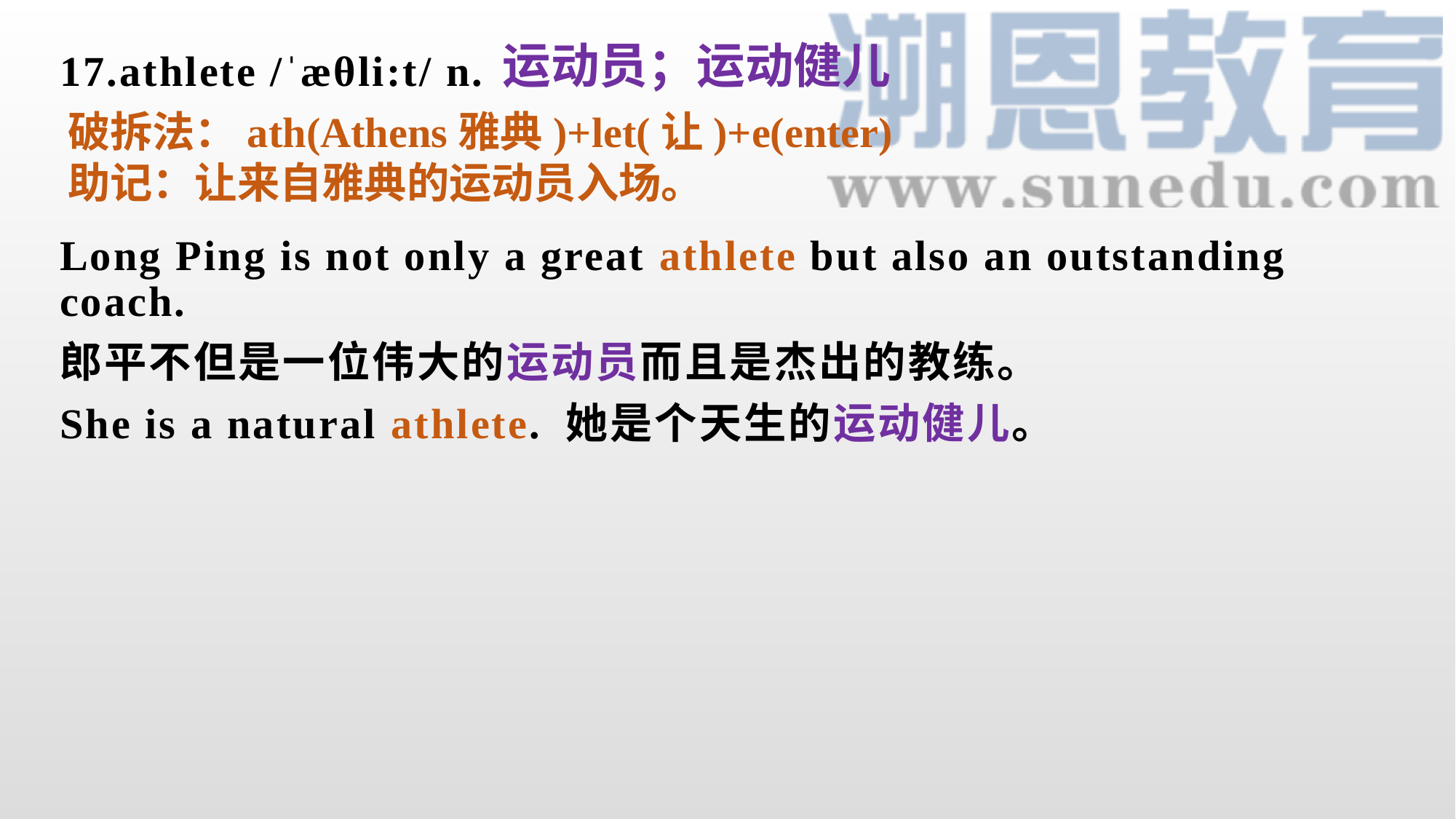

运动员；运动健儿
17.athlete /ˈæθli:t/ n.

Long Ping is not only a great athlete but also an outstanding coach.
郎平不但是一位伟大的运动员而且是杰出的教练。
She is a natural athlete. 她是个天生的运动健儿。
破拆法：ath(Athens雅典)+let(让)+e(enter)
助记：让来自雅典的运动员入场。